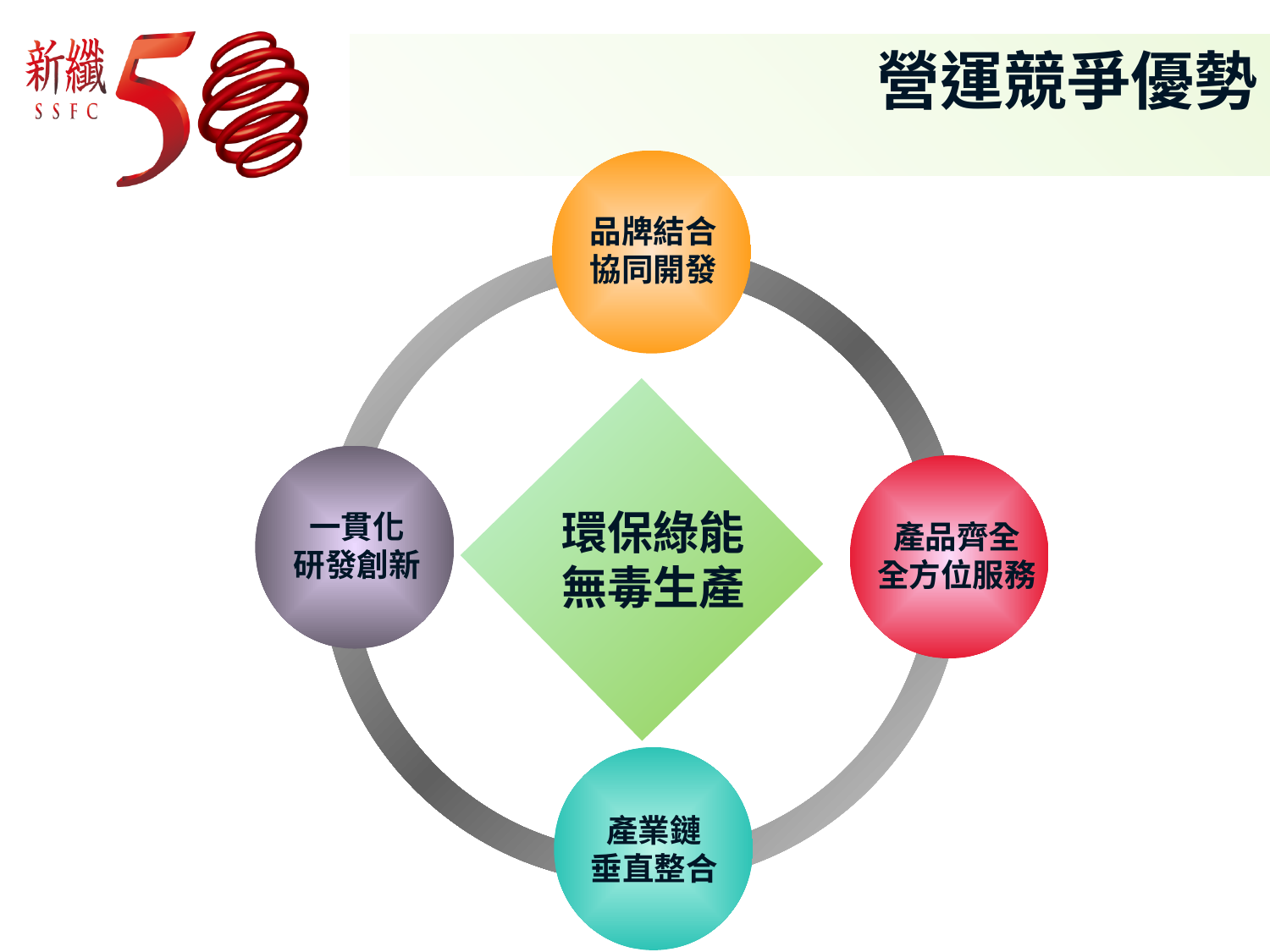

# 營運競爭優勢

品牌結合
協同開發

環保綠能
無毒生產

一貫化
研發創新

產品齊全
全方位服務

產業鏈
垂直整合